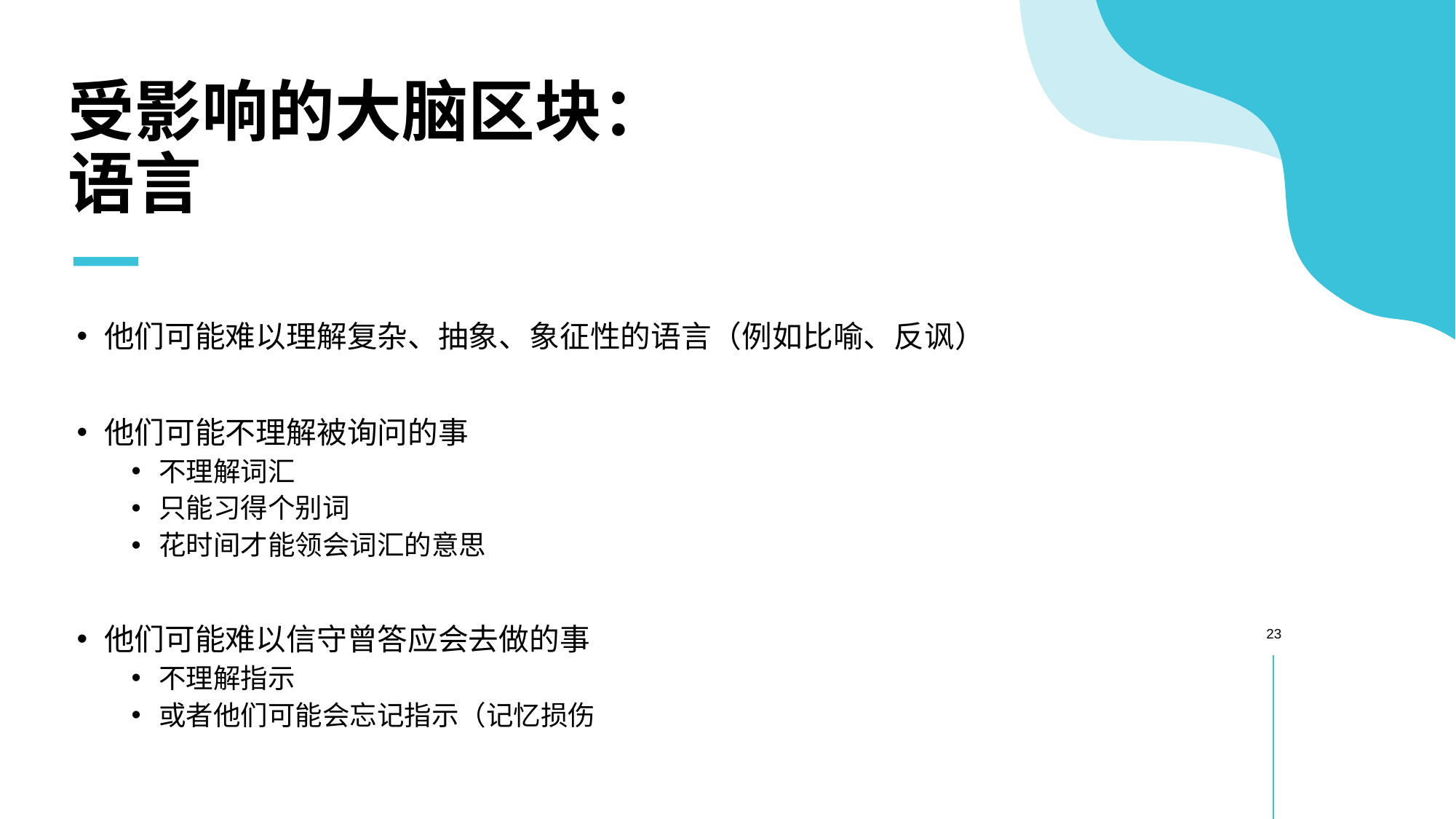

# 受影响的大脑区块： 语言

他们可能难以理解复杂、抽象、象征性的语言（例如比喻、反讽）

他们可能不理解被询问的事
不理解词汇
只能习得个别词
花时间才能领会词汇的意思

他们可能难以信守曾答应会去做的事
不理解指示
或者他们可能会忘记指示（记忆损伤
23